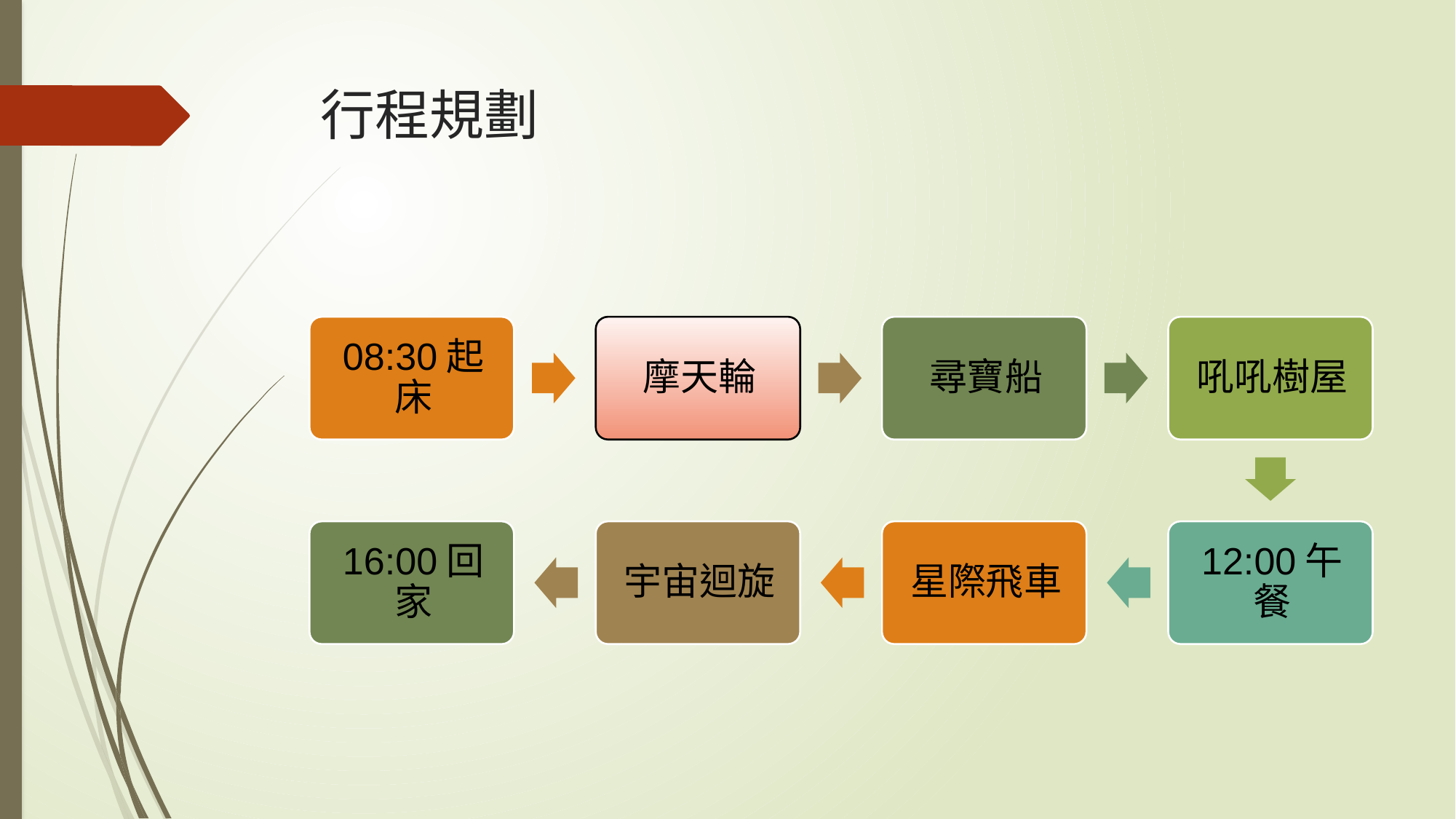

# 行程規劃
08:30起床

摩天輪

尋寶船

吼吼樹屋

12:00午餐

星際飛車

宇宙迴旋

16:00回家